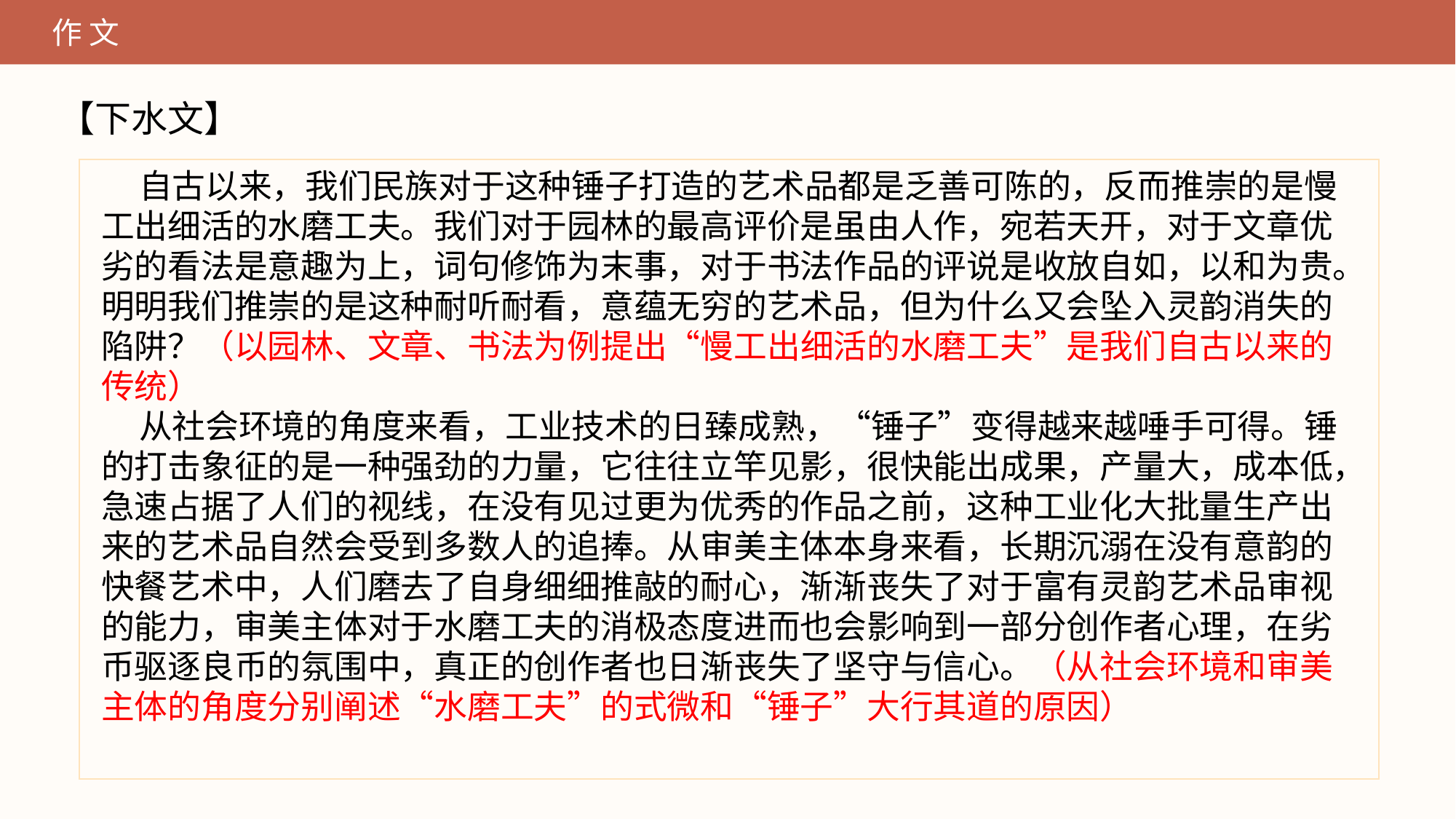

作 文
【下水文】
    自古以来，我们民族对于这种锤子打造的艺术品都是乏善可陈的，反而推崇的是慢工出细活的水磨工夫。我们对于园林的最高评价是虽由人作，宛若天开，对于文章优劣的看法是意趣为上，词句修饰为末事，对于书法作品的评说是收放自如，以和为贵。明明我们推崇的是这种耐听耐看，意蕴无穷的艺术品，但为什么又会坠入灵韵消失的陷阱？（以园林、文章、书法为例提出“慢工出细活的水磨工夫”是我们自古以来的传统）
    从社会环境的角度来看，工业技术的日臻成熟，“锤子”变得越来越唾手可得。锤的打击象征的是一种强劲的力量，它往往立竿见影，很快能出成果，产量大，成本低，急速占据了人们的视线，在没有见过更为优秀的作品之前，这种工业化大批量生产出来的艺术品自然会受到多数人的追捧。从审美主体本身来看，长期沉溺在没有意韵的快餐艺术中，人们磨去了自身细细推敲的耐心，渐渐丧失了对于富有灵韵艺术品审视的能力，审美主体对于水磨工夫的消极态度进而也会影响到一部分创作者心理，在劣币驱逐良币的氛围中，真正的创作者也日渐丧失了坚守与信心。（从社会环境和审美主体的角度分别阐述“水磨工夫”的式微和“锤子”大行其道的原因）